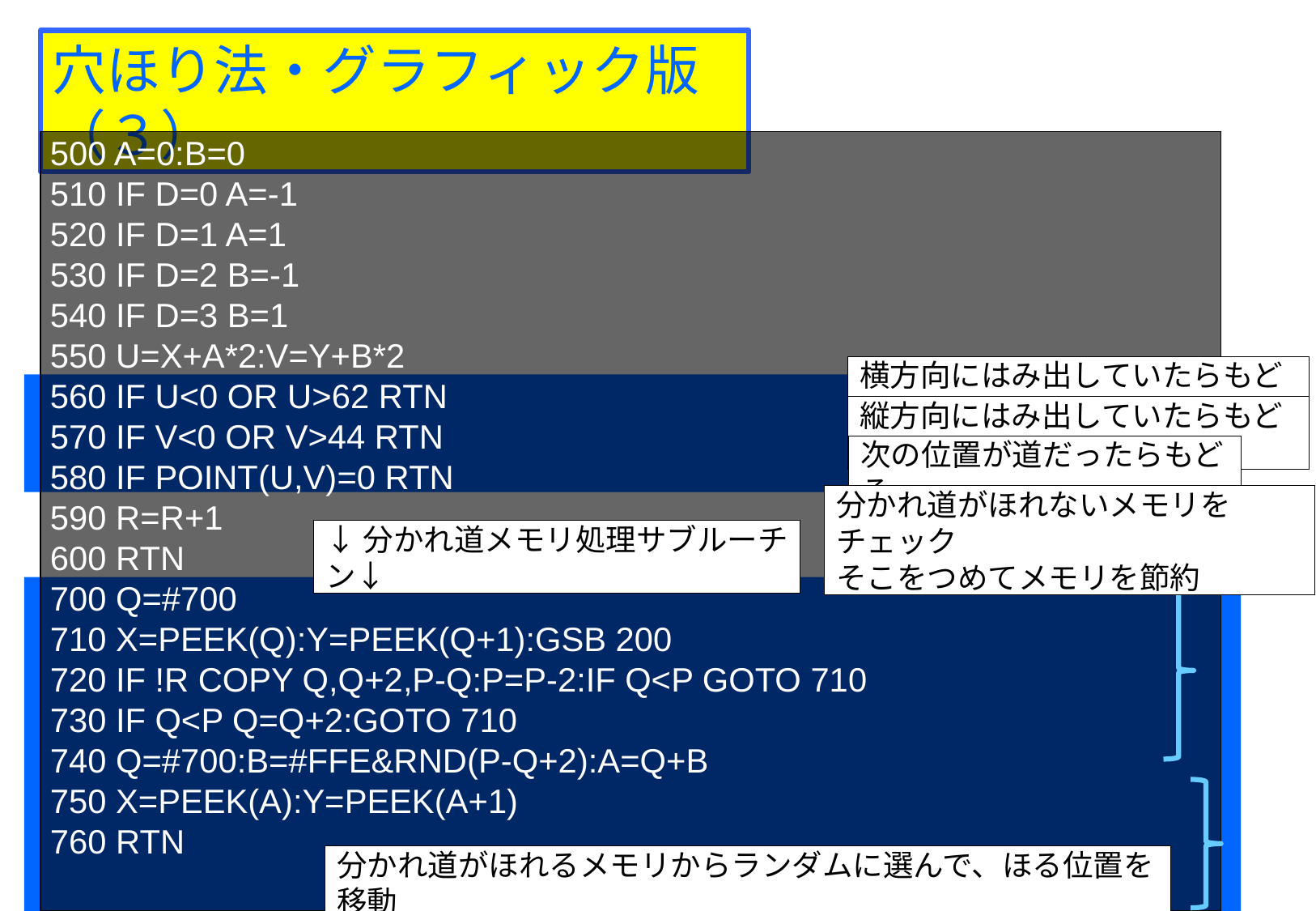

穴ほり法・グラフィック版（３）
500 A=0:B=0
510 IF D=0 A=-1
520 IF D=1 A=1
530 IF D=2 B=-1
540 IF D=3 B=1
550 U=X+A*2:V=Y+B*2
560 IF U<0 OR U>62 RTN
570 IF V<0 OR V>44 RTN
580 IF POINT(U,V)=0 RTN
590 R=R+1
600 RTN
700 Q=#700
710 X=PEEK(Q):Y=PEEK(Q+1):GSB 200
720 IF !R COPY Q,Q+2,P-Q:P=P-2:IF Q<P GOTO 710
730 IF Q<P Q=Q+2:GOTO 710
740 Q=#700:B=#FFE&RND(P-Q+2):A=Q+B
750 X=PEEK(A):Y=PEEK(A+1)
760 RTN

横方向にはみ出していたらもどる
縦方向にはみ出していたらもどる
次の位置が道だったらもどる
分かれ道がほれないメモリをチェック
そこをつめてメモリを節約
↓分かれ道メモリ処理サブルーチン↓

分かれ道がほれるメモリからランダムに選んで、ほる位置を移動